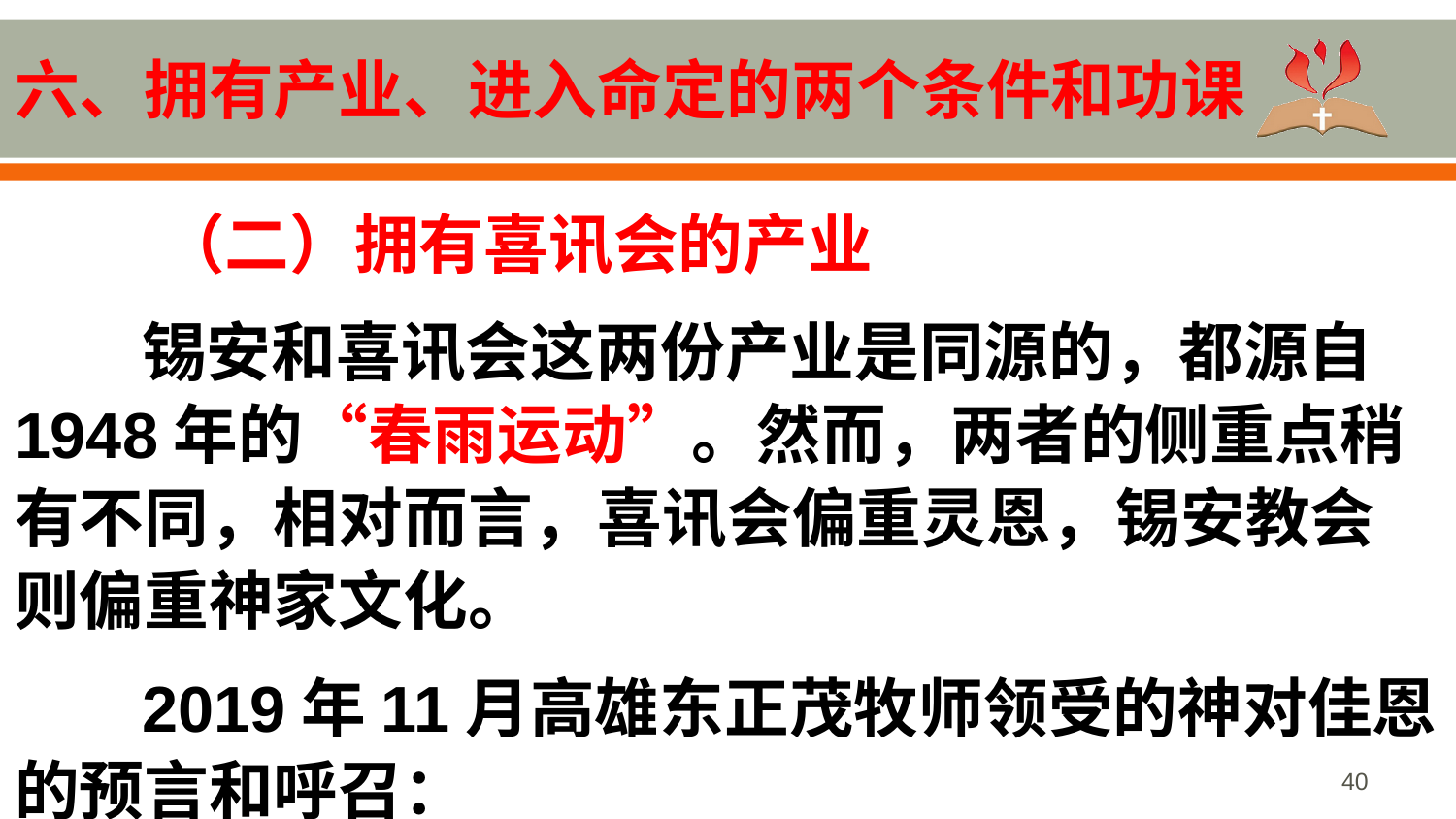

# 六、拥有产业、进入命定的两个条件和功课
	（二）拥有喜讯会的产业
锡安和喜讯会这两份产业是同源的，都源自1948年的“春雨运动”。然而，两者的侧重点稍有不同，相对而言，喜讯会偏重灵恩，锡安教会则偏重神家文化。
2019年11月高雄东正茂牧师领受的神对佳恩的预言和呼召：

40